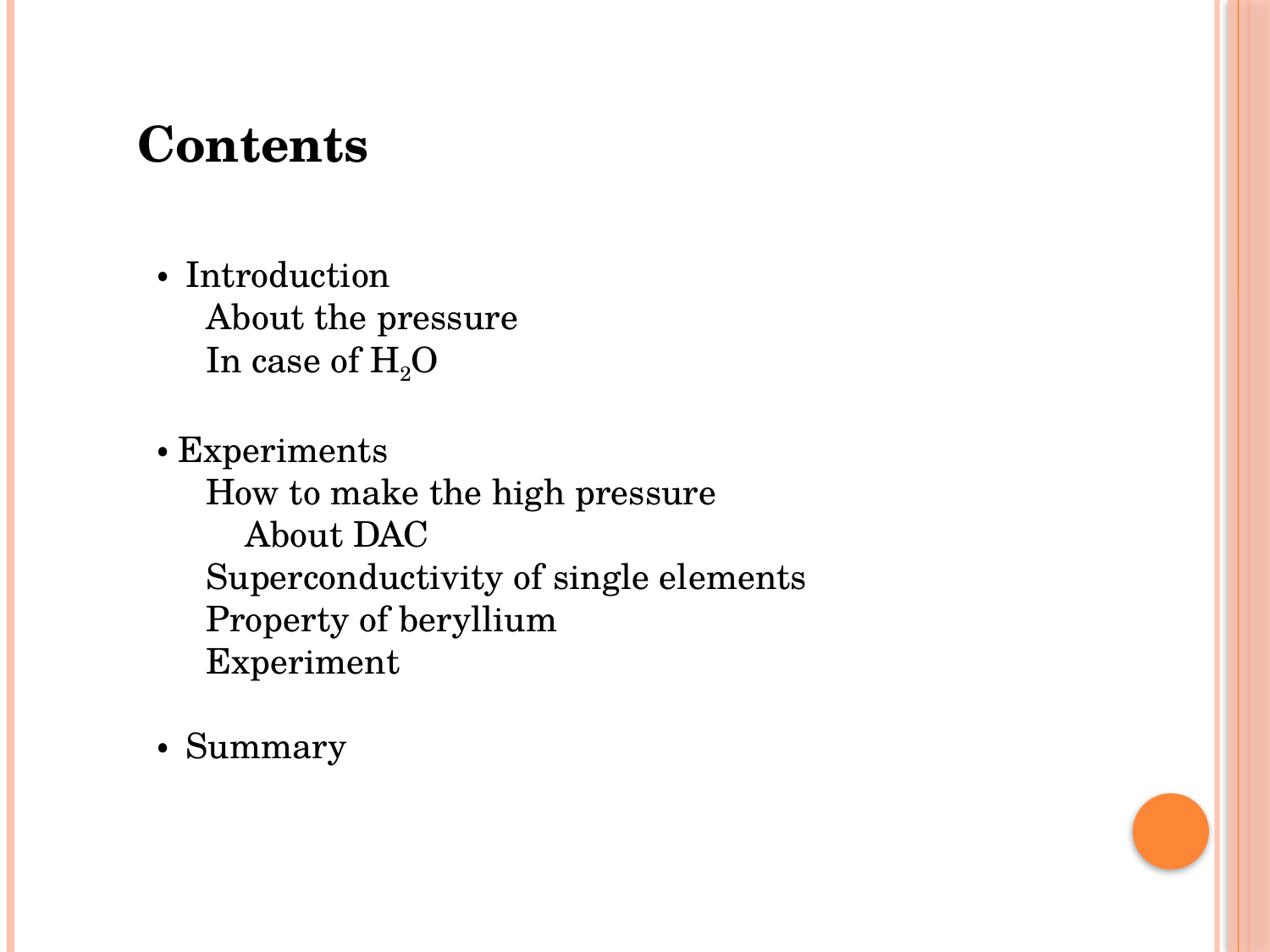

Contents
・ Introduction
     About the pressure
     In case of H2O

・Experiments
     How to make the high pressure
         About DAC
     Superconductivity of single elements
     Property of beryllium
     Experiment

・ Summary